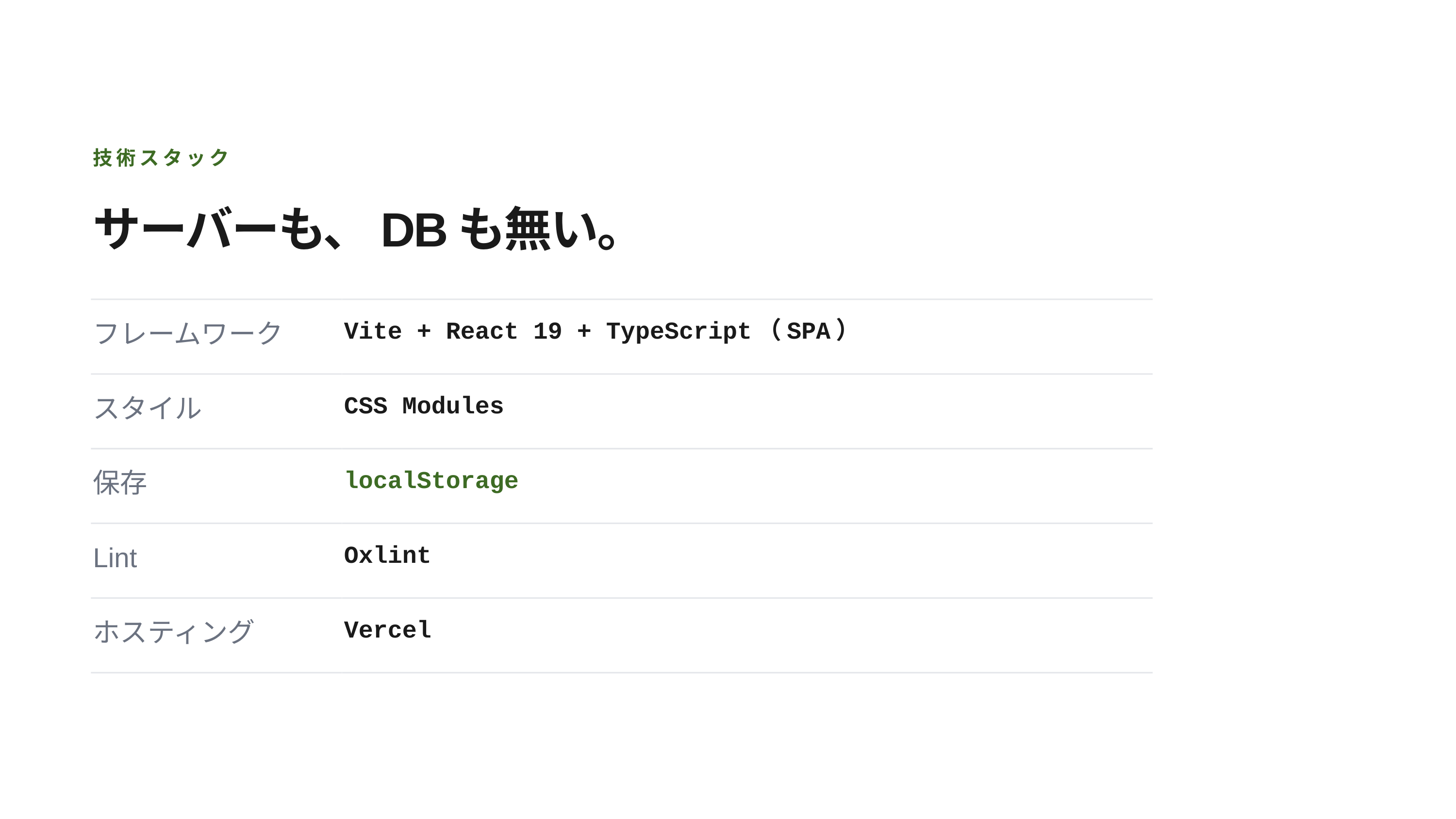

技術スタック
サーバーも、DBも無い。

フレームワーク
Vite + React 19 + TypeScript（SPA）

スタイル
CSS Modules

保存
localStorage

Lint
Oxlint

ホスティング
Vercel